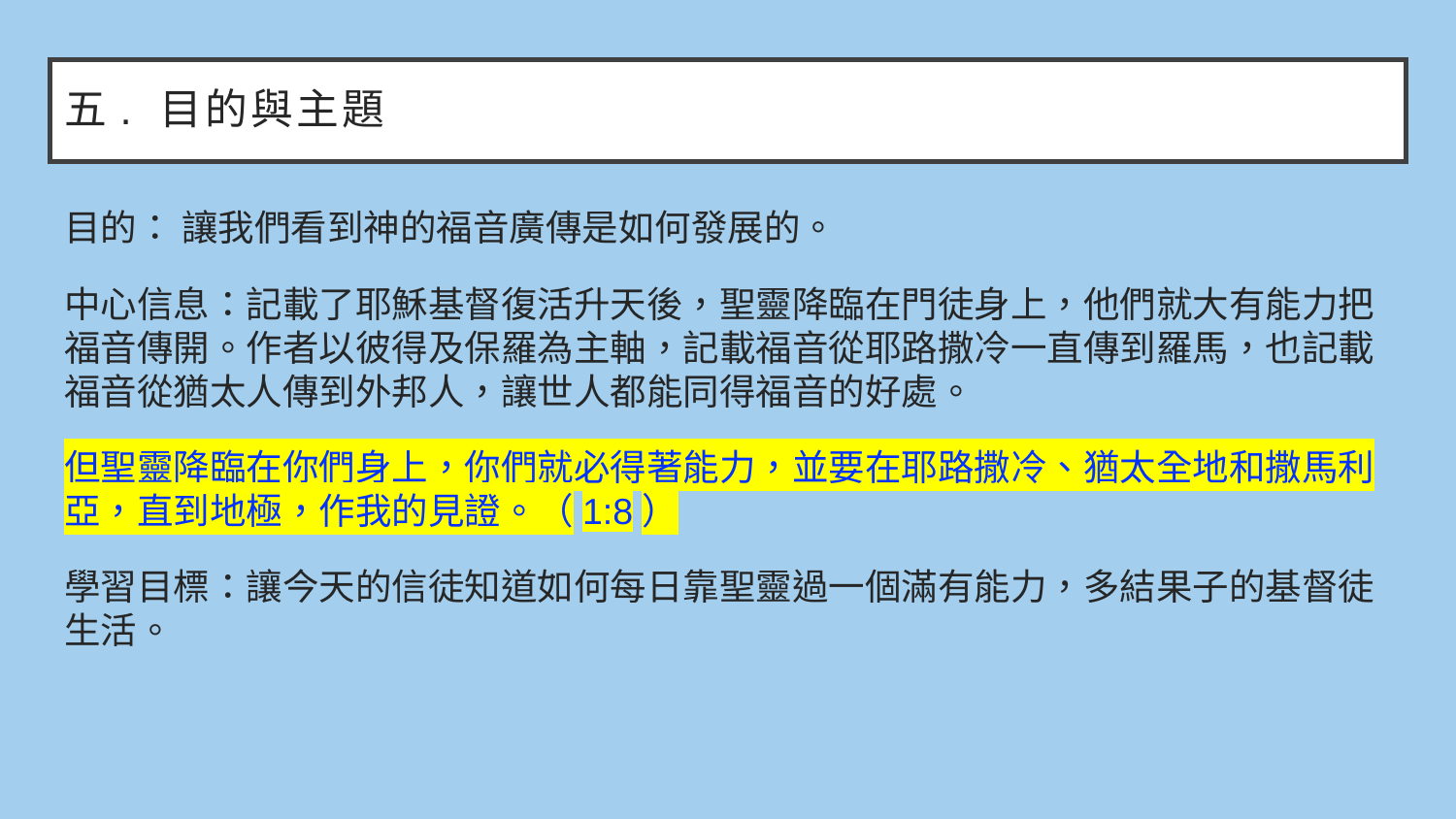

# 五. 目的與主題
目的： 讓我們看到神的福音廣傳是如何發展的。
中心信息：記載了耶穌基督復活升天後，聖靈降臨在門徒身上，他們就大有能力把福音傳開。作者以彼得及保羅為主軸，記載福音從耶路撒冷一直傳到羅馬，也記載福音從猶太人傳到外邦人，讓世人都能同得福音的好處。
但聖靈降臨在你們身上，你們就必得著能力，並要在耶路撒冷、猶太全地和撒馬利亞，直到地極，作我的見證。（1:8）
學習目標：讓今天的信徒知道如何每日靠聖靈過一個滿有能力，多結果子的基督徒生活。